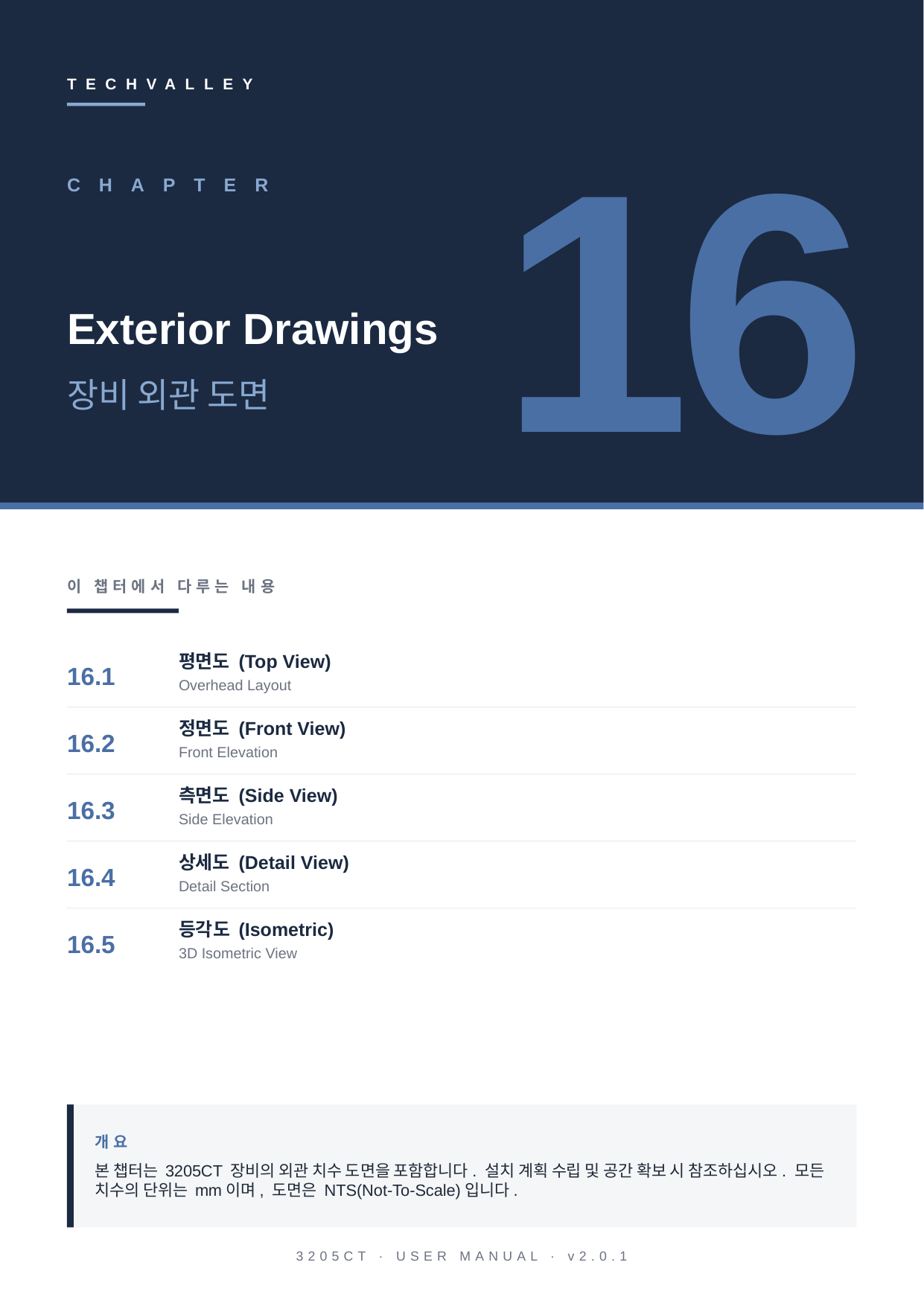

TECHVALLEY

16
CHAPTER
Exterior Drawings
장비 외관 도면

이 챕터에서 다루는 내용

16.1
평면도 (Top View)
Overhead Layout

16.2
정면도 (Front View)
Front Elevation

16.3
측면도 (Side View)
Side Elevation

16.4
상세도 (Detail View)
Detail Section

16.5
등각도 (Isometric)
3D Isometric View

개요
본 챕터는 3205CT 장비의 외관 치수 도면을 포함합니다. 설치 계획 수립 및 공간 확보 시 참조하십시오. 모든 치수의 단위는 mm이며, 도면은 NTS(Not-To-Scale)입니다.
3205CT · USER MANUAL · v2.0.1